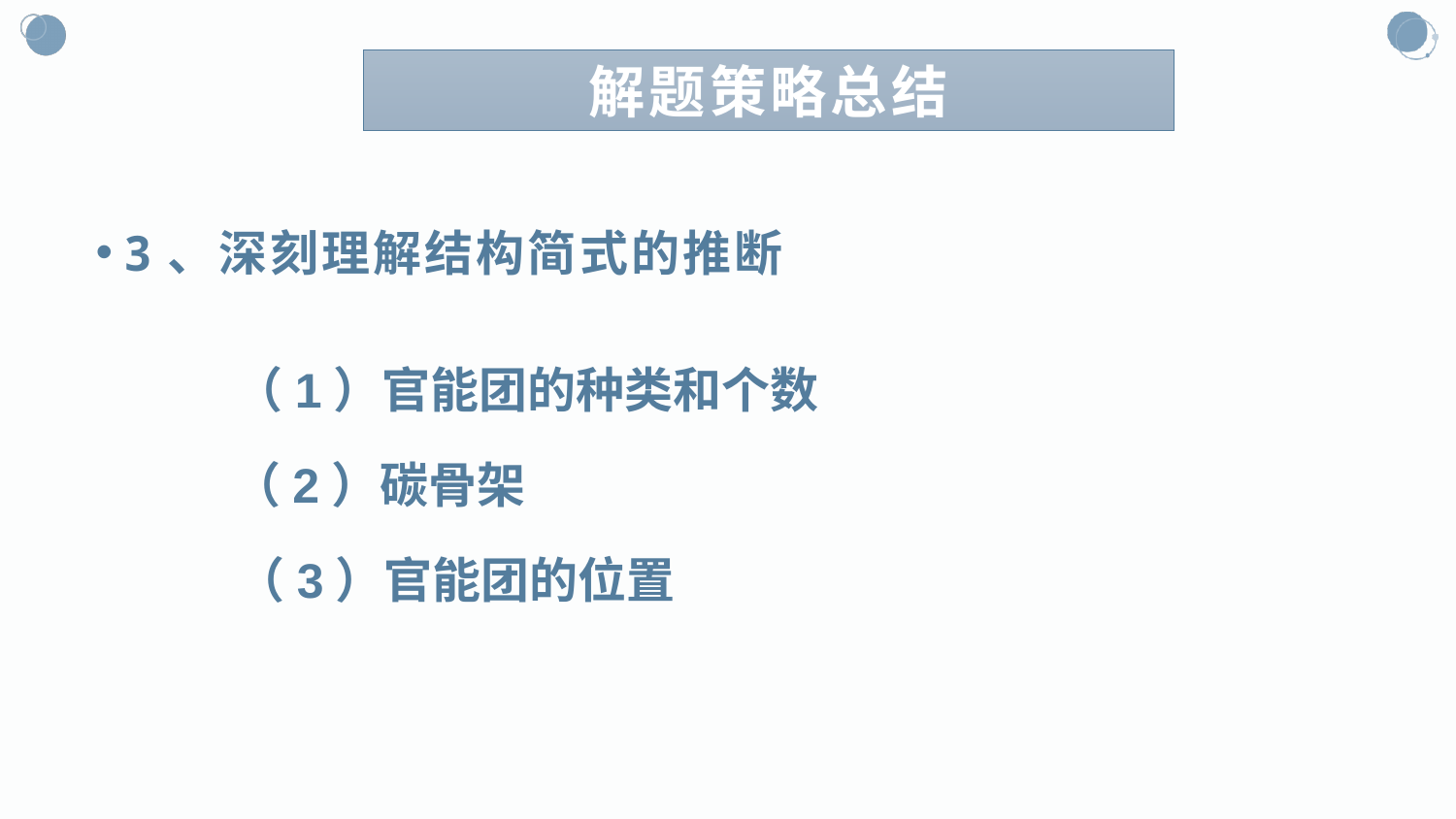

# 解题策略总结
3、深刻理解结构简式的推断
（1）官能团的种类和个数
（2）碳骨架
（3）官能团的位置